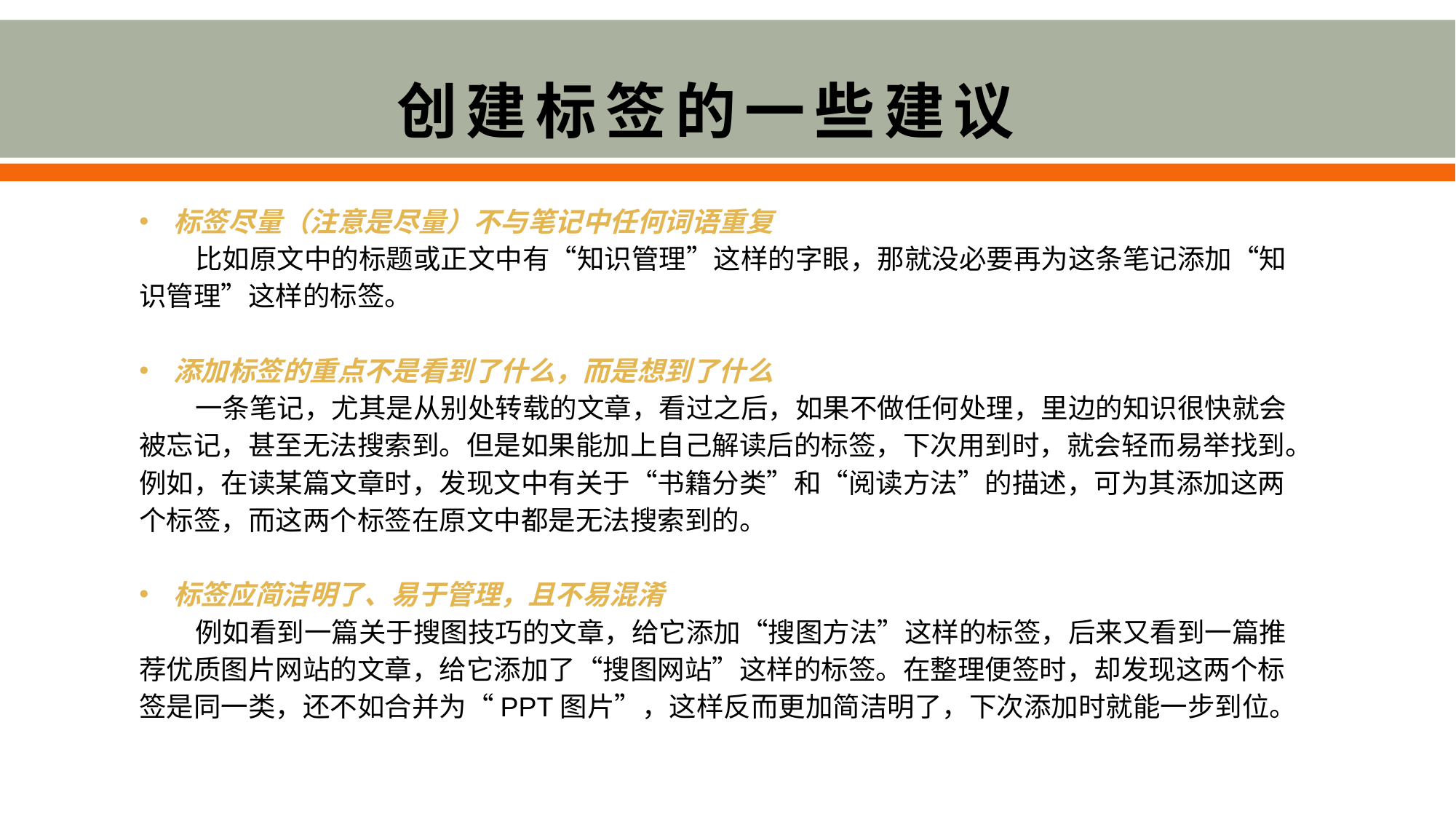

创建标签的一些建议
标签尽量（注意是尽量）不与笔记中任何词语重复
        比如原文中的标题或正文中有“知识管理”这样的字眼，那就没必要再为这条笔记添加“知识管理”这样的标签。

添加标签的重点不是看到了什么，而是想到了什么
        一条笔记，尤其是从别处转载的文章，看过之后，如果不做任何处理，里边的知识很快就会被忘记，甚至无法搜索到。但是如果能加上自己解读后的标签，下次用到时，就会轻而易举找到。
例如，在读某篇文章时，发现文中有关于“书籍分类”和“阅读方法”的描述，可为其添加这两个标签，而这两个标签在原文中都是无法搜索到的。

标签应简洁明了、易于管理，且不易混淆
        例如看到一篇关于搜图技巧的文章，给它添加“搜图方法”这样的标签，后来又看到一篇推荐优质图片网站的文章，给它添加了“搜图网站”这样的标签。在整理便签时，却发现这两个标签是同一类，还不如合并为“PPT图片”，这样反而更加简洁明了，下次添加时就能一步到位。